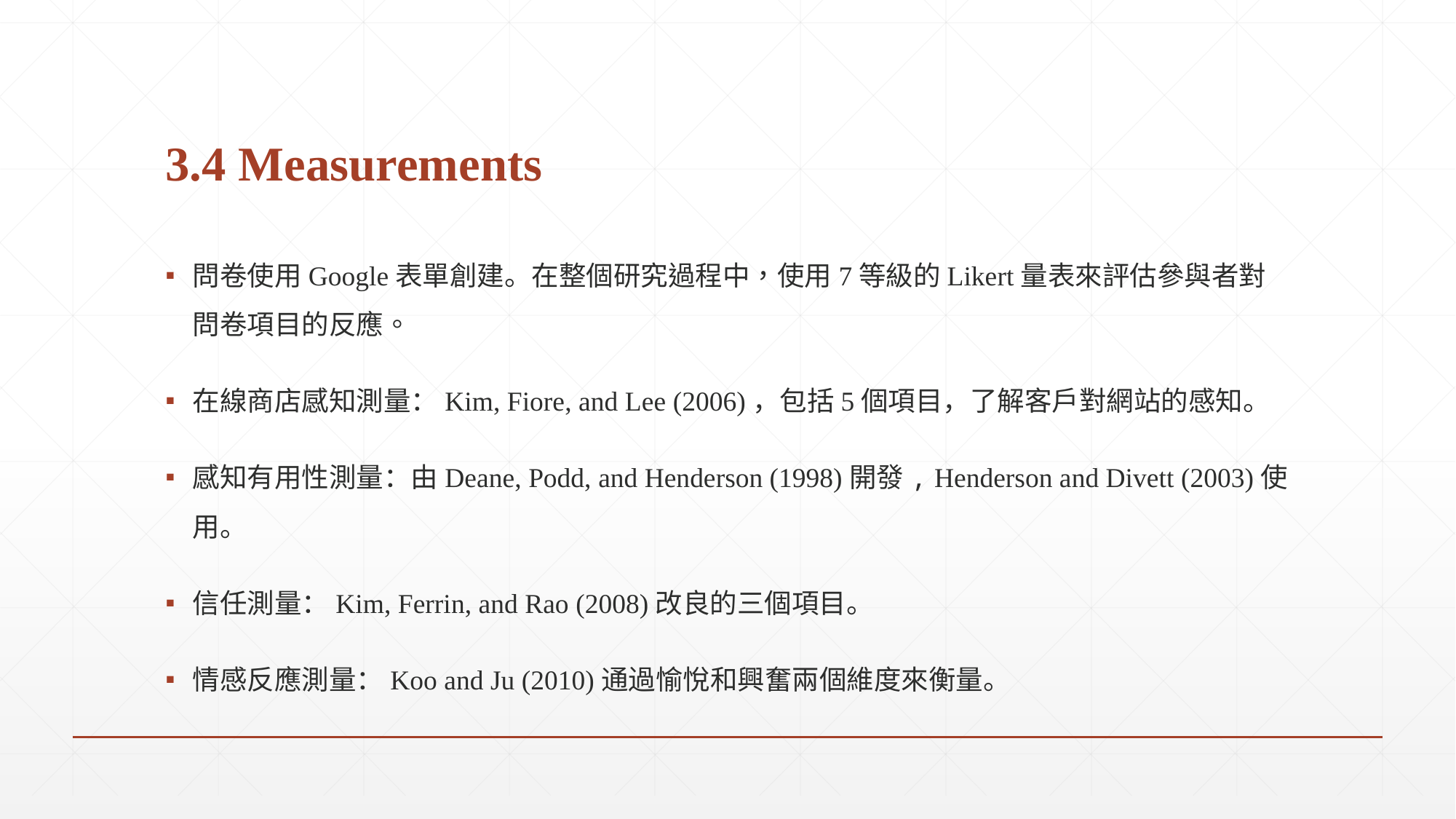

# 3.4 Measurements
問卷使用Google表單創建。在整個研究過程中，使用7等級的Likert量表來評估參與者對問卷項目的反應。
在線商店感知測量：Kim, Fiore, and Lee (2006)，包括5個項目，了解客戶對網站的感知。
感知有用性測量：由Deane, Podd, and Henderson (1998)開發, Henderson and Divett (2003)使用。
信任測量：Kim, Ferrin, and Rao (2008)改良的三個項目。
情感反應測量：Koo and Ju (2010)通過愉悅和興奮兩個維度來衡量。